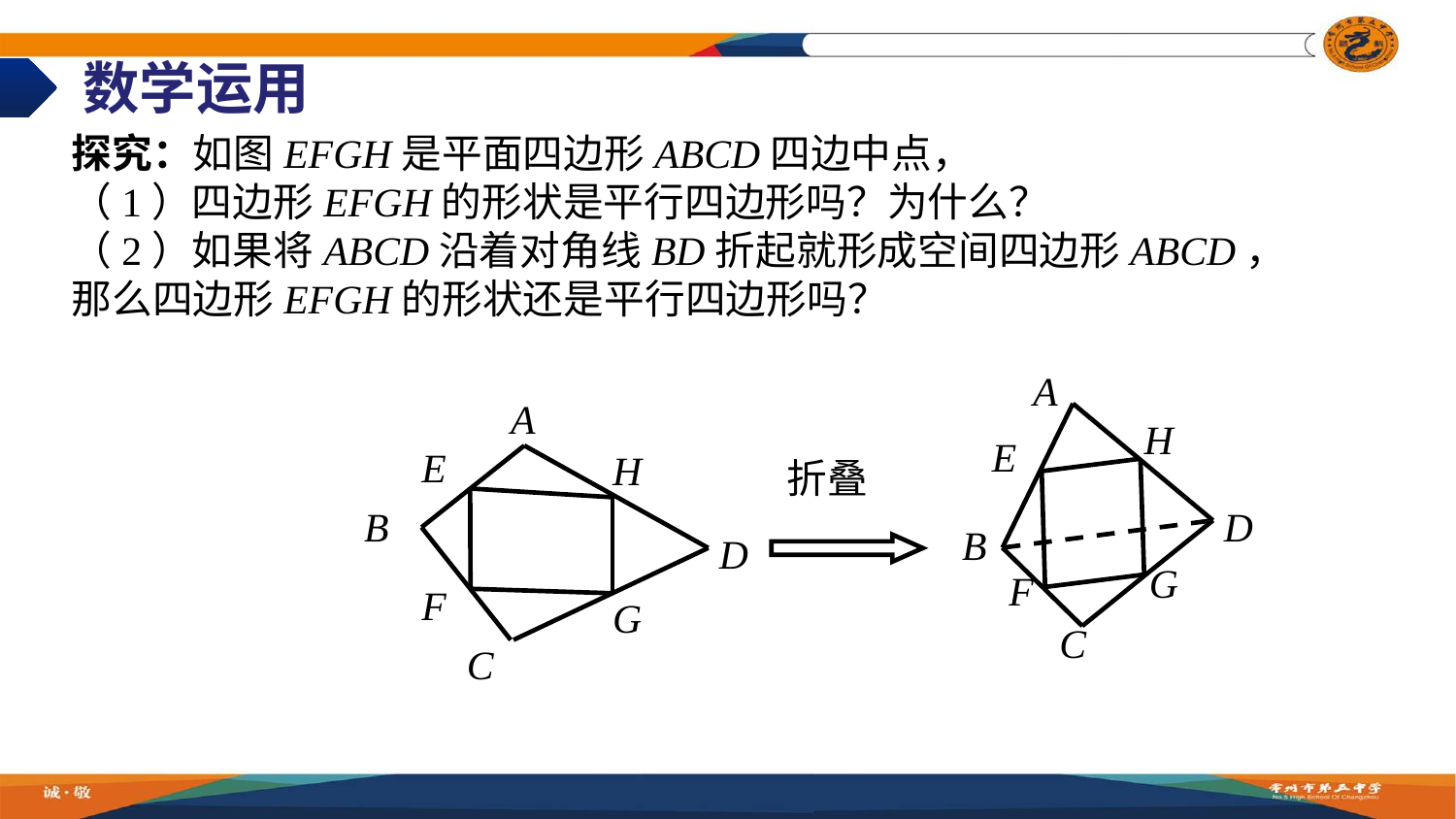

数学运用

探究：如图EFGH是平面四边形ABCD四边中点，
（1）四边形EFGH的形状是平行四边形吗？为什么？
（2）如果将ABCD沿着对角线BD折起就形成空间四边形ABCD，那么四边形EFGH的形状还是平行四边形吗？
A
A
H
E
E
H
折叠
D
B
B
D

G
F
F
G
C
C